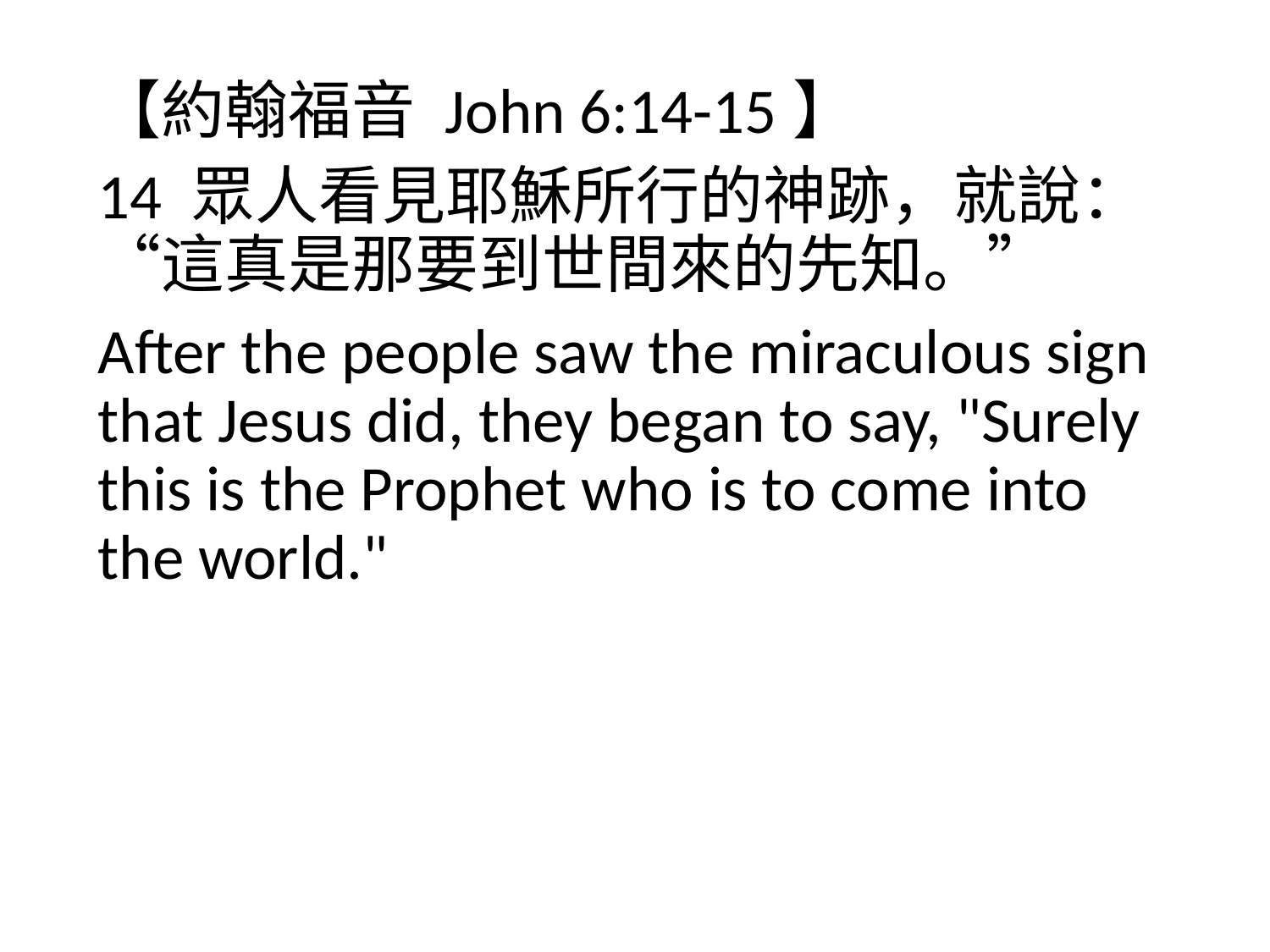

【約翰福音 John 6:14-15】
14 眾人看見耶穌所行的神跡，就說：“這真是那要到世間來的先知。”
After the people saw the miraculous sign that Jesus did, they began to say, "Surely this is the Prophet who is to come into the world."